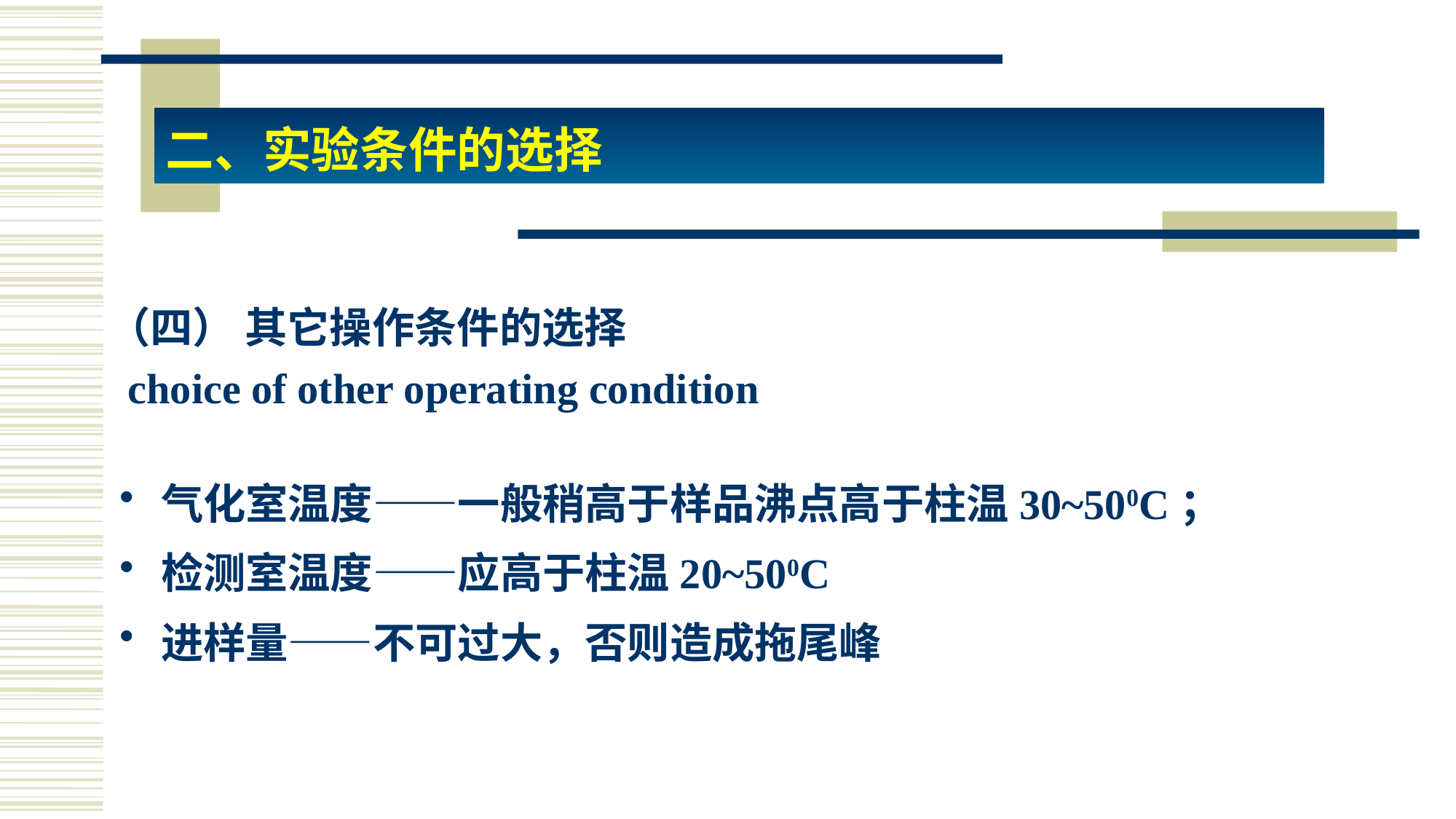

二、实验条件的选择
（四） 其它操作条件的选择
 choice of other operating condition
# 气化室温度——一般稍高于样品沸点高于柱温30~500C；
检测室温度——应高于柱温20~500C
进样量——不可过大，否则造成拖尾峰